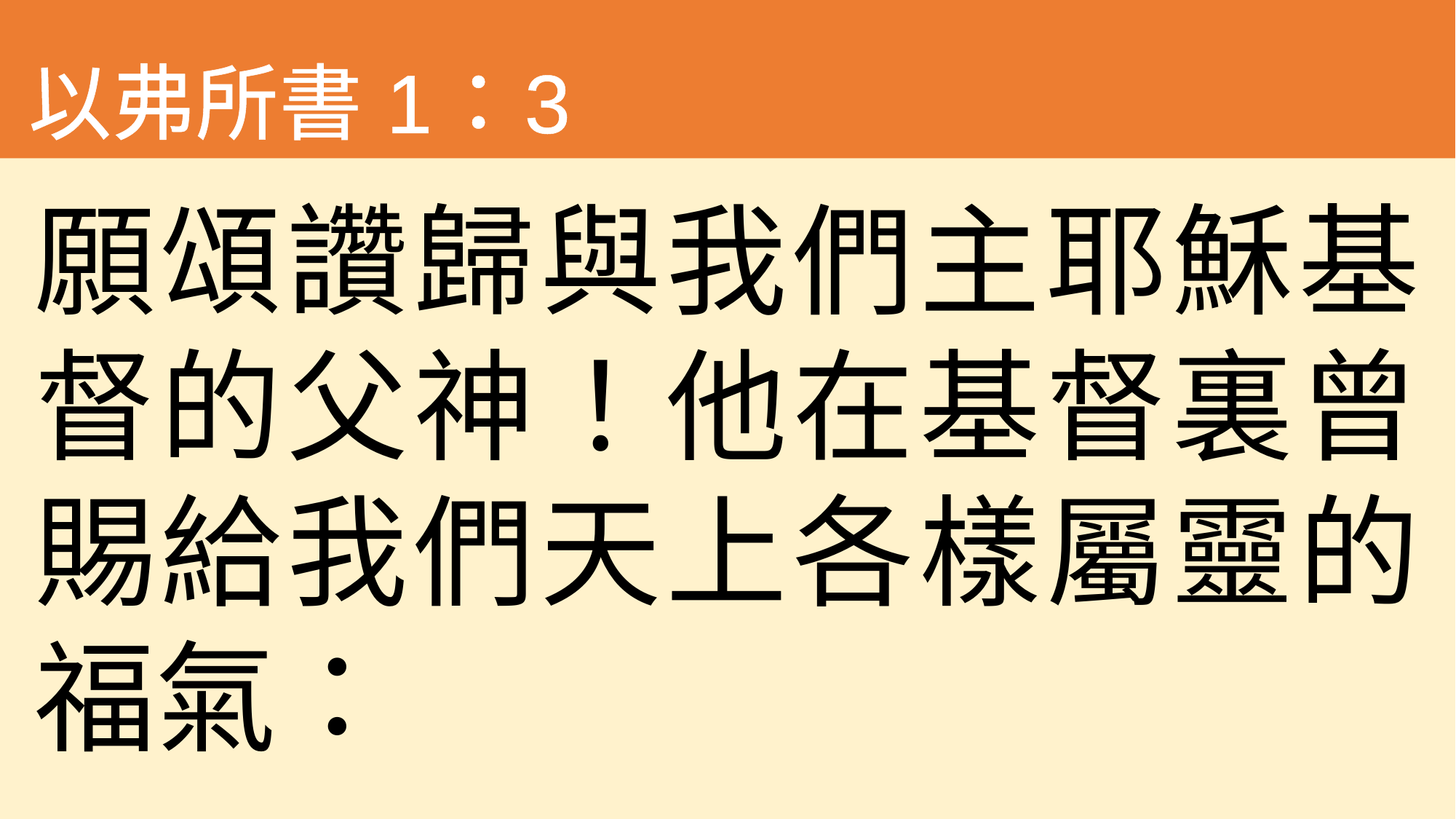

以弗所書 1：3

願頌讚歸與我們主耶穌基督的父神！他在基督裏曾賜給我們天上各樣屬靈的福氣：